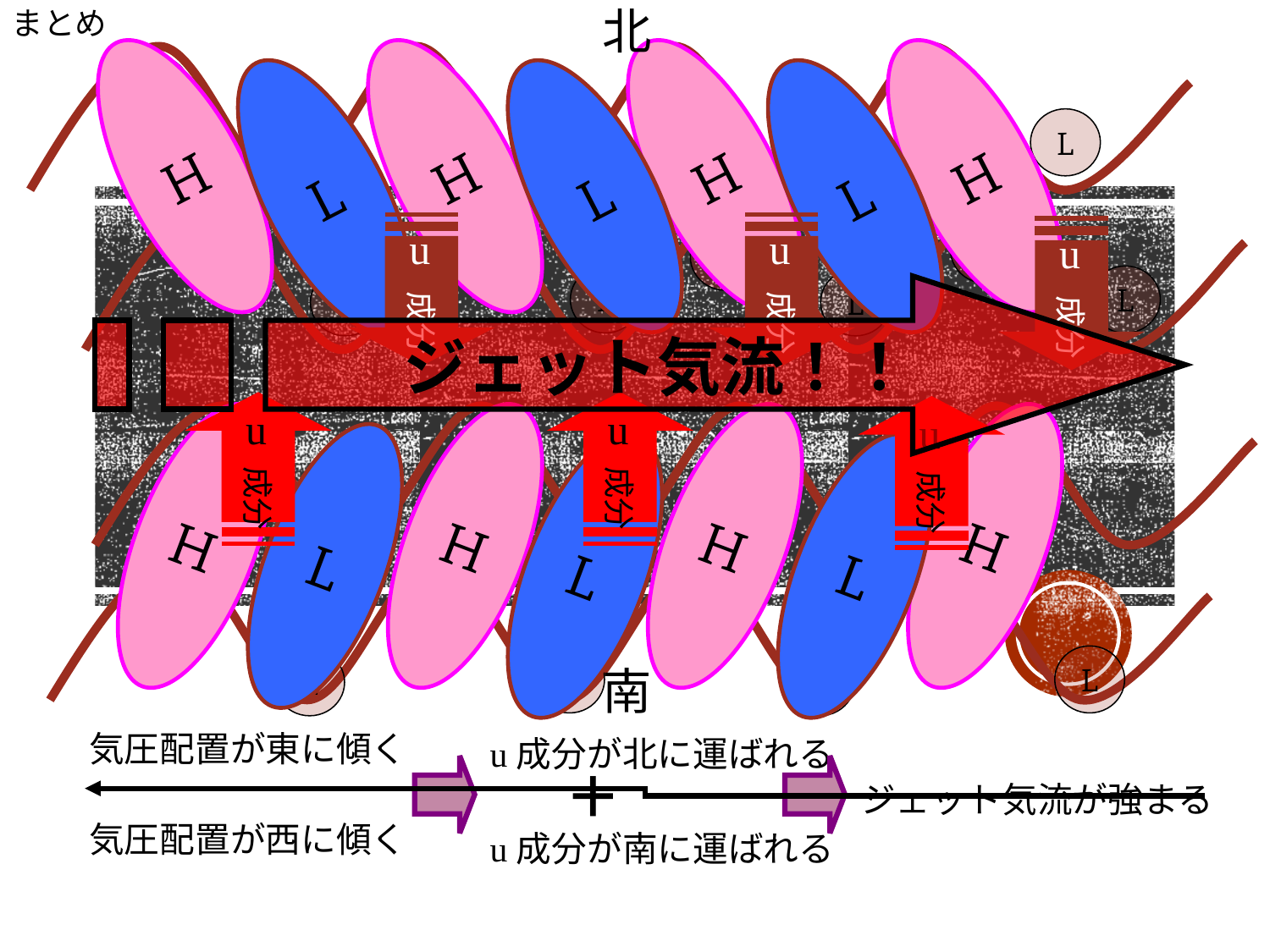

北
まとめ
H
H
H
H

L
L
L
H
H
H
H
L
L
L
L
　　成分
　　成分
H
u
H
u
H
　　成分
u
H
L
L
L
L
ジェット気流！！
　　成分
　　成分
H
H
H
H

u
u
　　成分
u
L
L
L
H
H
H
H
L
L
L
H
H
H
H
L
L
L
L
南

気圧配置が東に傾く
u成分が北に運ばれる
＋

ジェット気流が強まる
気圧配置が西に傾く
u成分が南に運ばれる